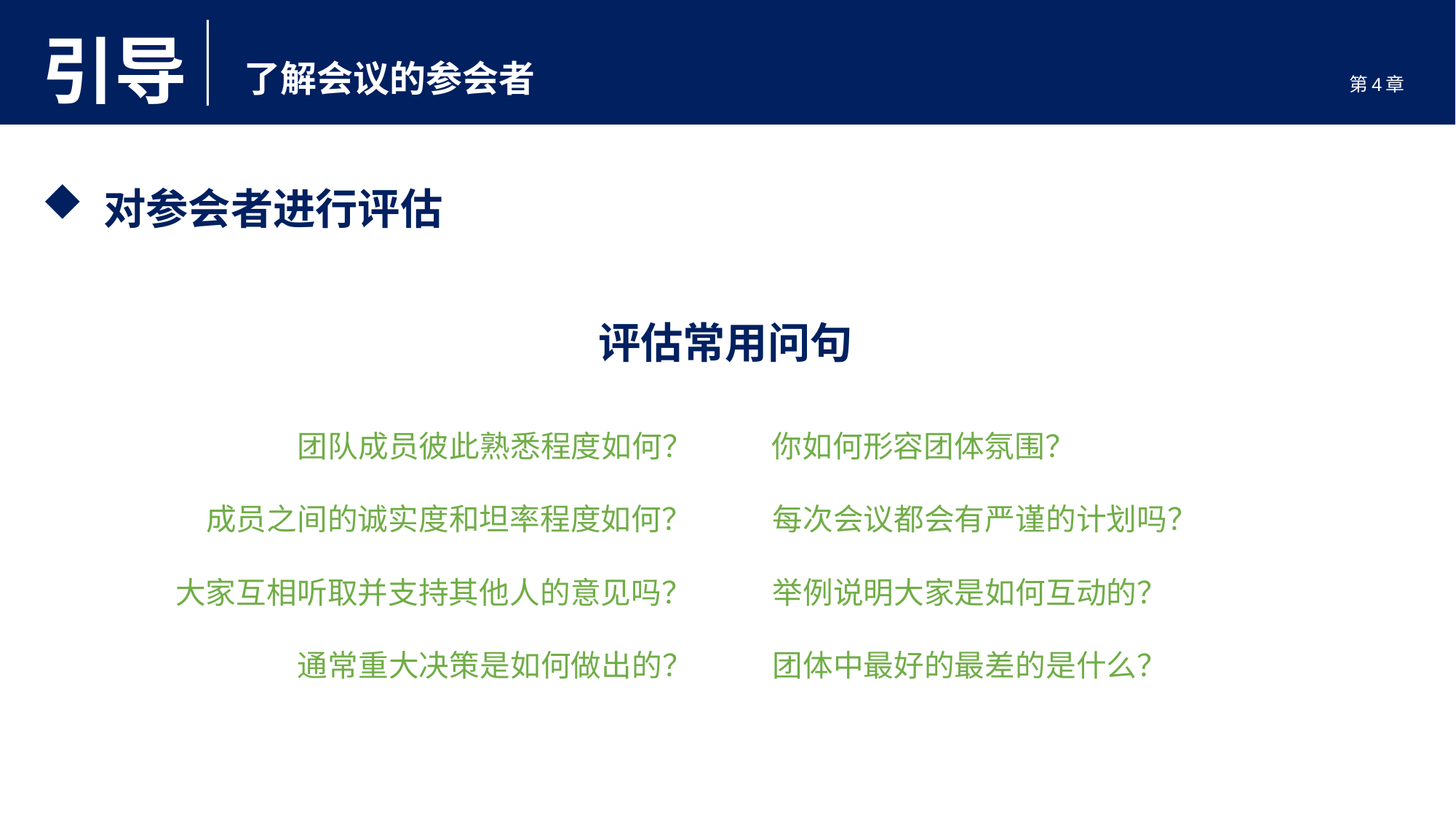

引导

了解会议的参会者
第4章
 对参会者进行评估
评估常用问句
团队成员彼此熟悉程度如何？
你如何形容团体氛围？
成员之间的诚实度和坦率程度如何？
每次会议都会有严谨的计划吗？
大家互相听取并支持其他人的意见吗？
举例说明大家是如何互动的？
通常重大决策是如何做出的？
团体中最好的最差的是什么？